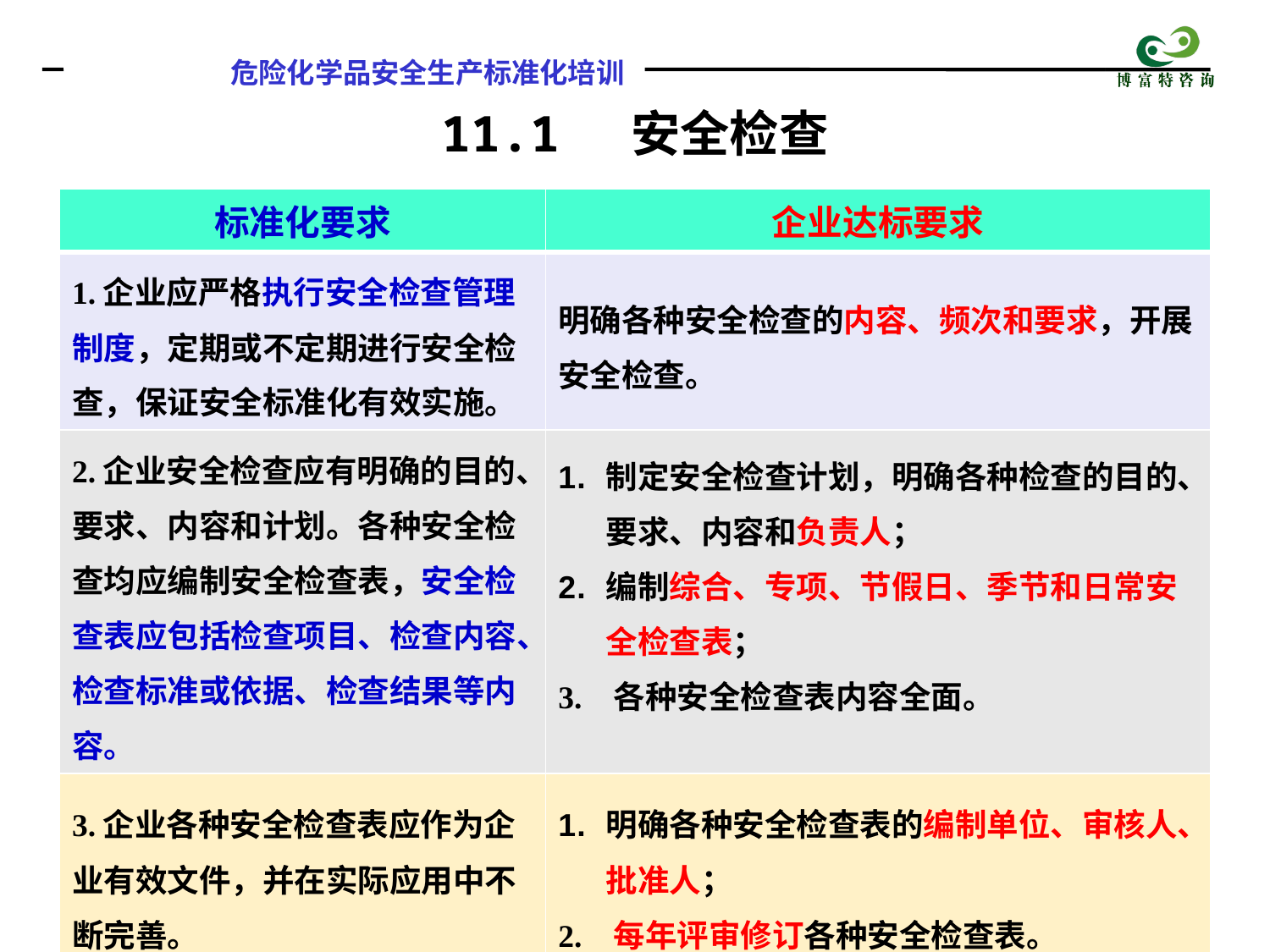

11.1  安全检查
| 标准化要求 | 企业达标要求 |
| --- | --- |
| 1.企业应严格执行安全检查管理制度，定期或不定期进行安全检查，保证安全标准化有效实施。 | 明确各种安全检查的内容、频次和要求，开展安全检查。 |
| 2.企业安全检查应有明确的目的、要求、内容和计划。各种安全检查均应编制安全检查表，安全检查表应包括检查项目、检查内容、检查标准或依据、检查结果等内容。 | 制定安全检查计划，明确各种检查的目的、要求、内容和负责人； 编制综合、专项、节假日、季节和日常安全检查表； 3. 各种安全检查表内容全面。 |
| 3.企业各种安全检查表应作为企业有效文件，并在实际应用中不断完善。 | 明确各种安全检查表的编制单位、审核人、批准人； 2. 每年评审修订各种安全检查表。 |